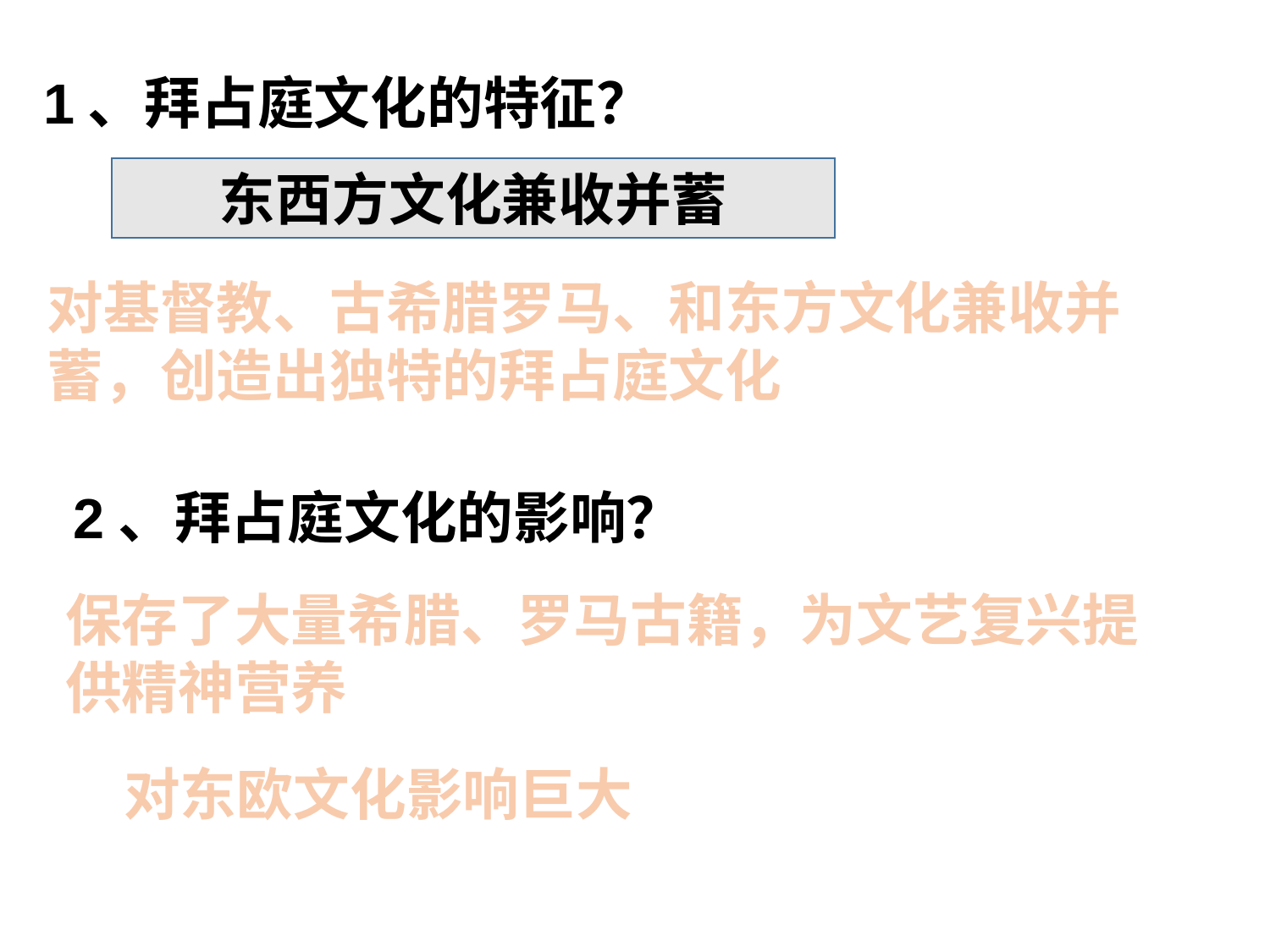

1、拜占庭文化的特征？
东西方文化兼收并蓄
对基督教、古希腊罗马、和东方文化兼收并蓄，创造出独特的拜占庭文化
2、拜占庭文化的影响？
保存了大量希腊、罗马古籍，为文艺复兴提供精神营养
对东欧文化影响巨大